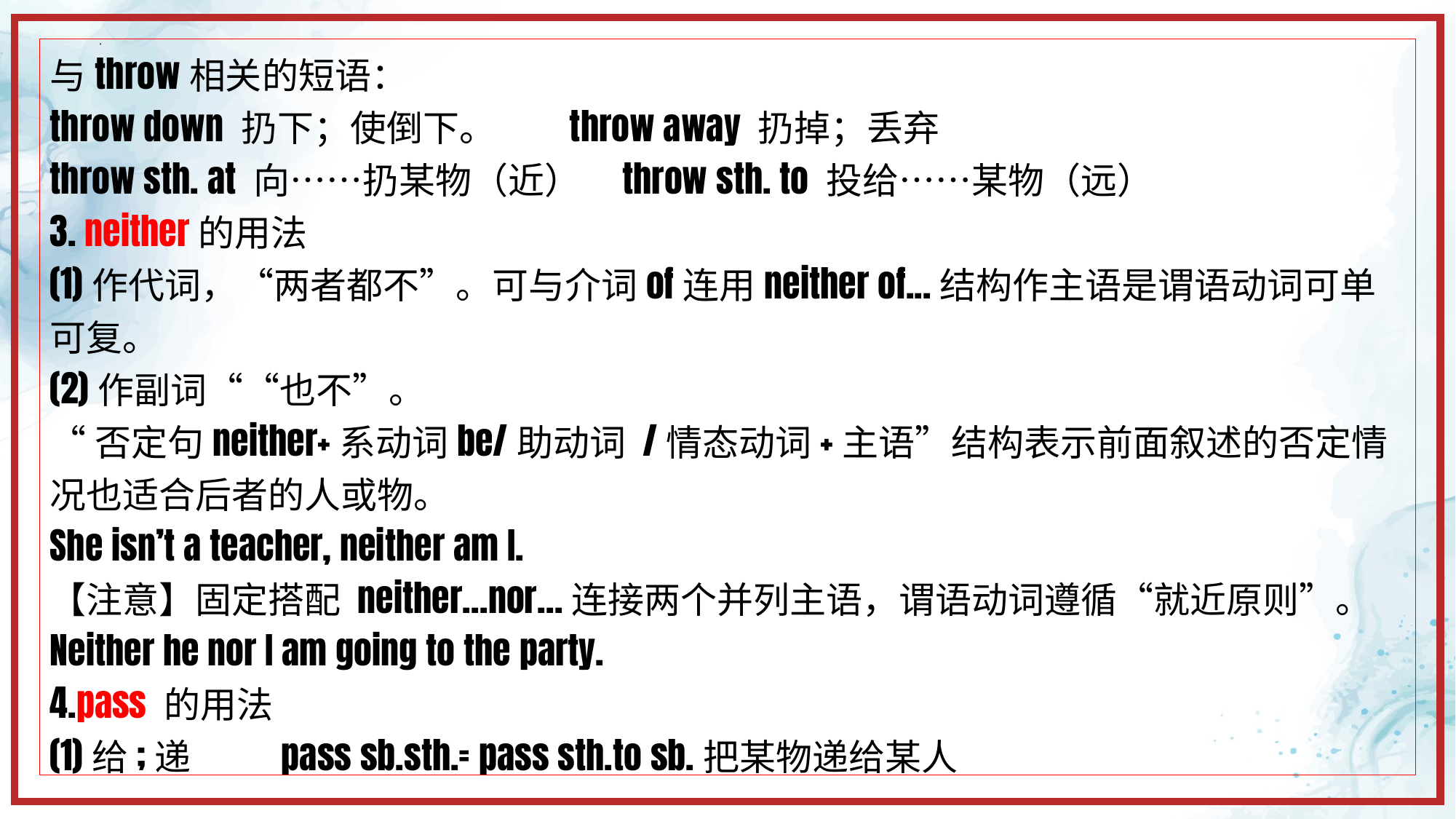

与throw相关的短语：
throw down 扔下；使倒下。        throw away 扔掉；丢弃
throw sth. at 向……扔某物（近）    throw sth. to 投给……某物（远）
3. neither的用法
(1)作代词，“两者都不”。可与介词of连用neither of...结构作主语是谓语动词可单可复。
(2)作副词““也不”。
“否定句neither+系动词be/助动词 /情态动词+主语”结构表示前面叙述的否定情况也适合后者的人或物。
She isn’t a teacher, neither am I.
【注意】固定搭配 neither…nor…连接两个并列主语，谓语动词遵循“就近原则”。
Neither he nor I am going to the party.
4.pass 的用法
(1)给;递          pass sb.sth.= pass sth.to sb.把某物递给某人